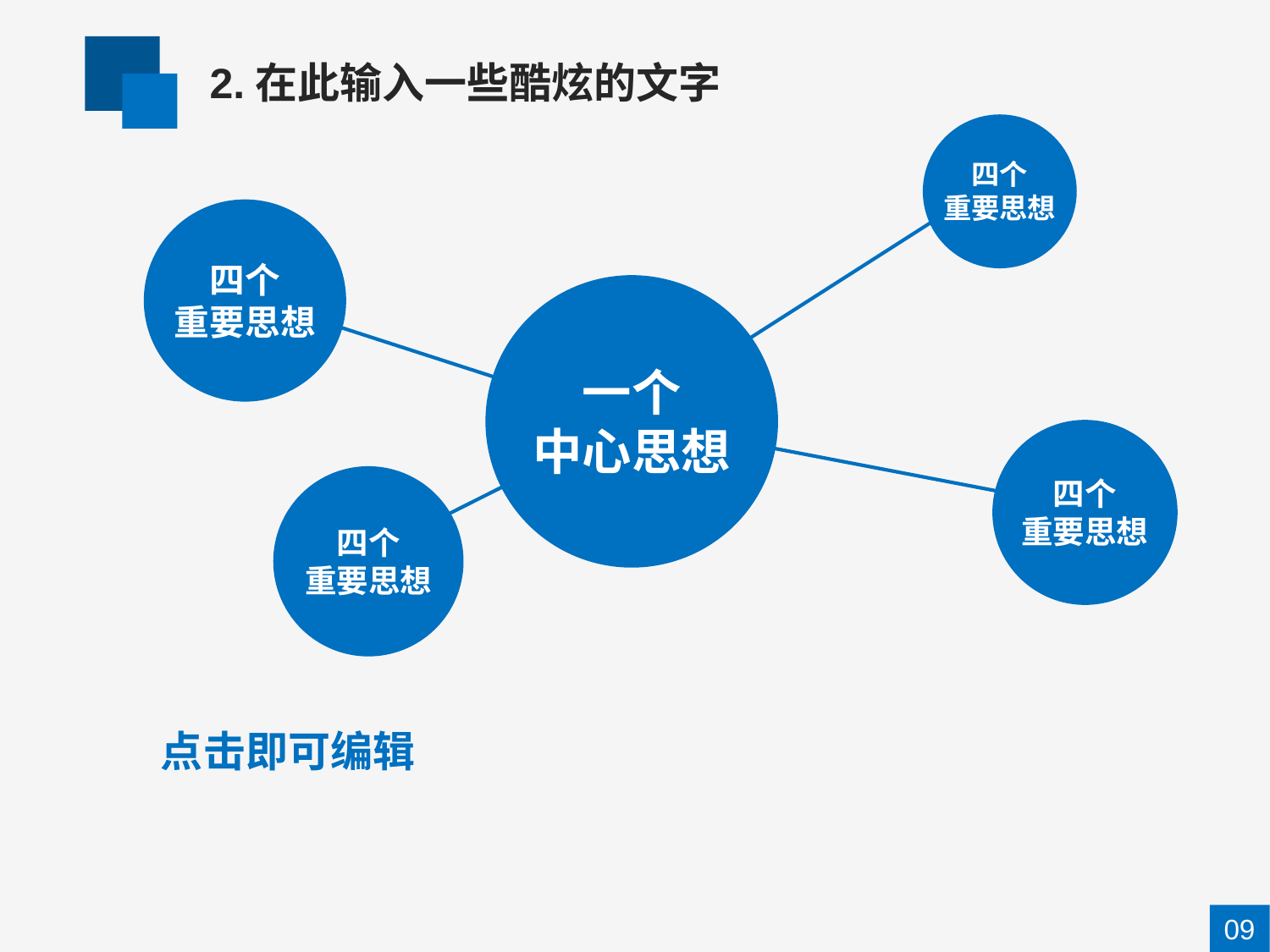

2.在此输入一些酷炫的文字

四个
重要思想

四个
重要思想

一个
中心思想

四个
重要思想

四个
重要思想
点击即可编辑

09